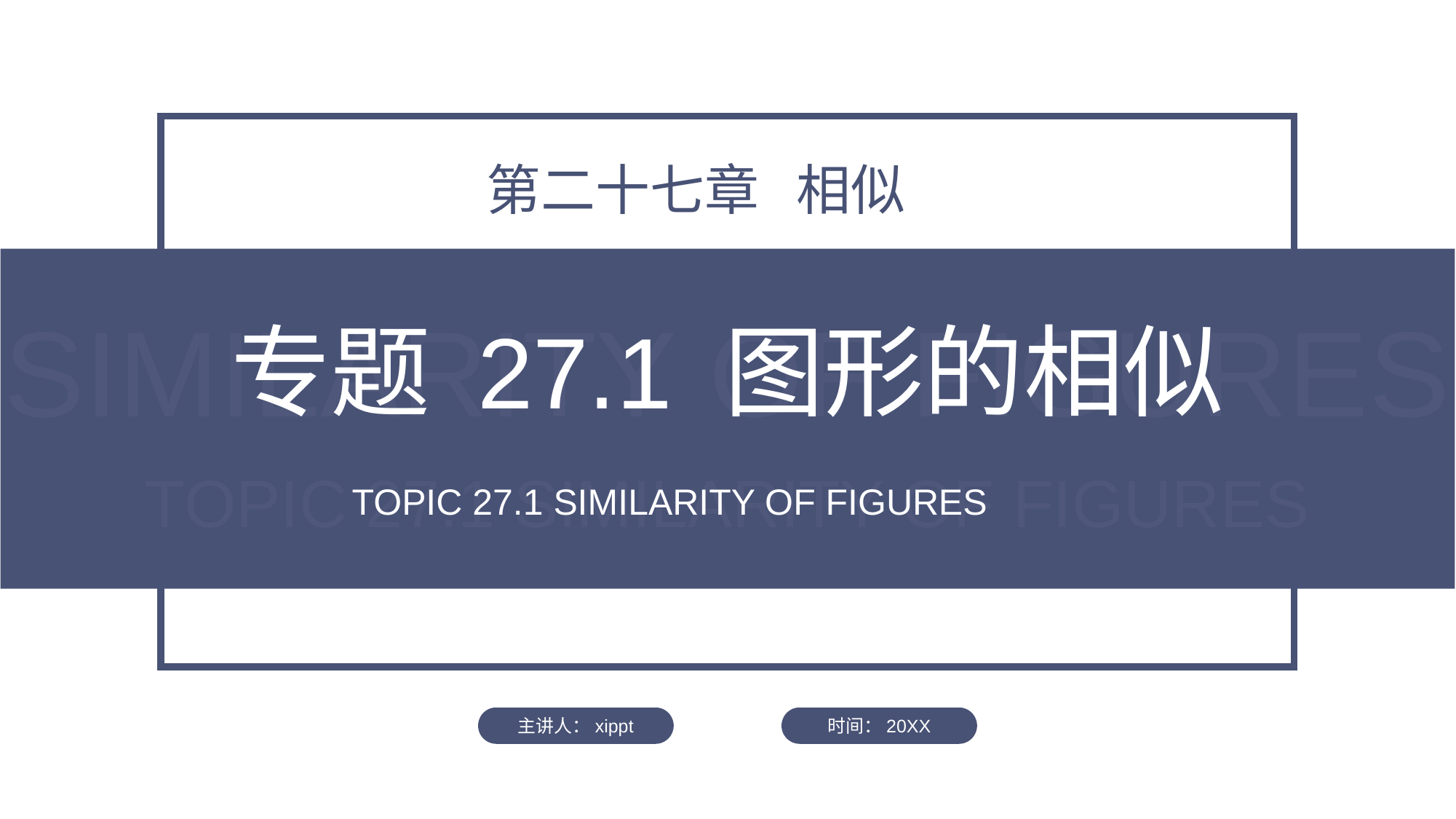

BY YUSHEN

第二十七章   相似

SIMILARITY OF FIGURES
专题 27.1 图形的相似
TOPIC 27.1 SIMILARITY OF FIGURES
TOPIC 27.1 SIMILARITY OF FIGURES
时间：20XX
主讲人：xippt